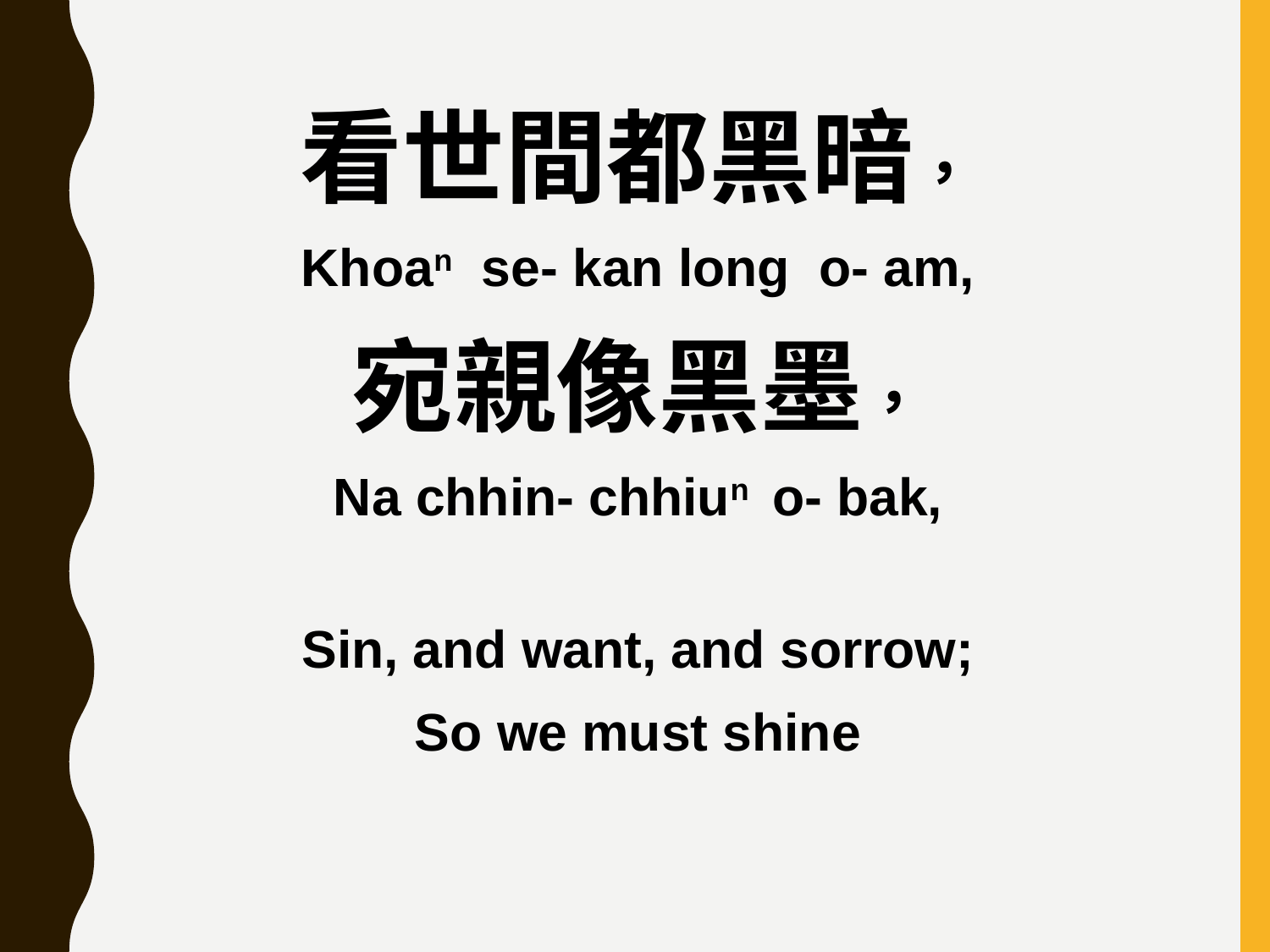

看世間都黑暗，
Khoan  se- kan long  o- am,
宛親像黑墨，
Na chhin- chhiun  o- bak,

Sin, and want, and sorrow;
So we must shine